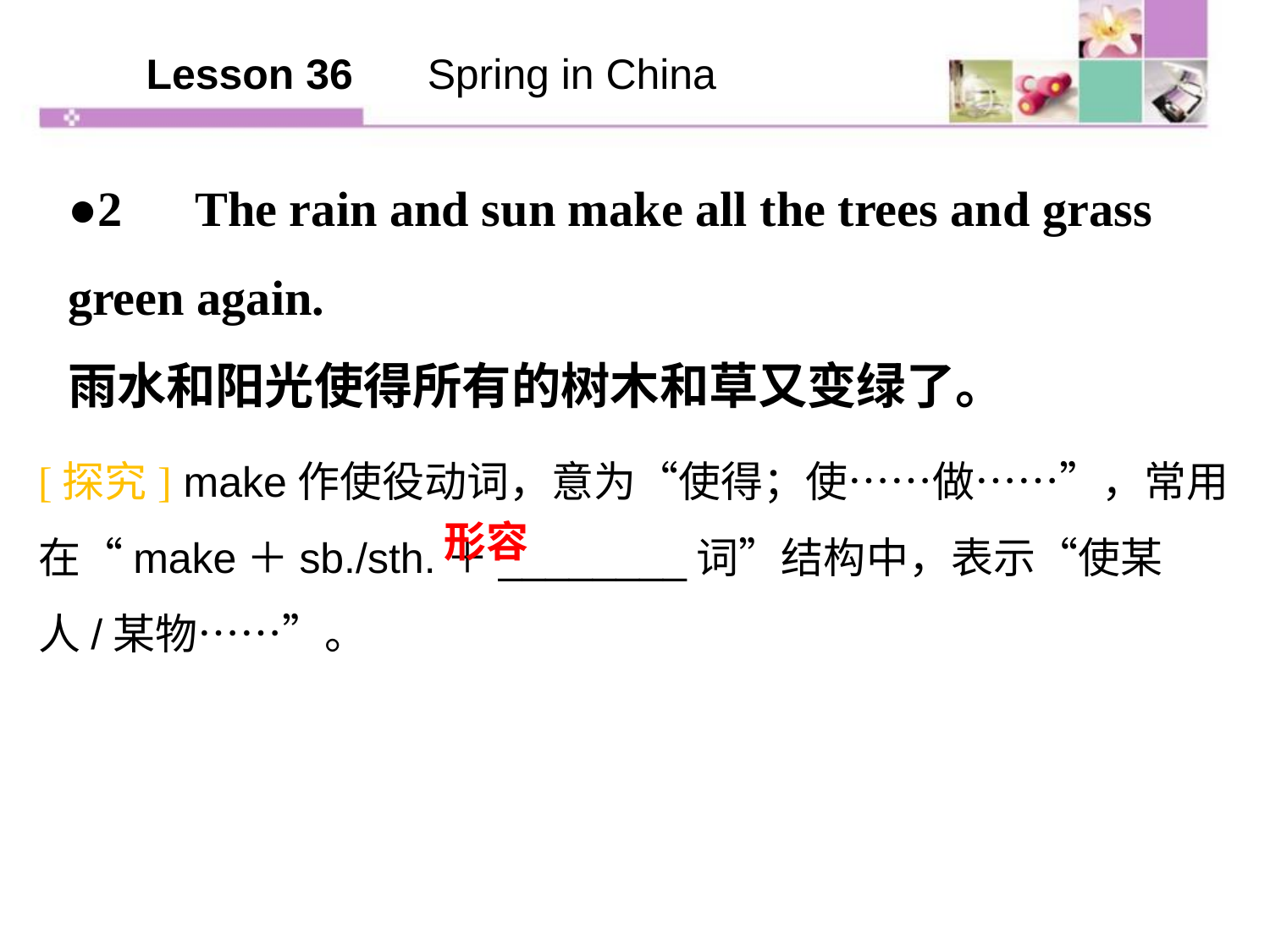

Lesson 36 　Spring in China
●2　The rain and sun make all the trees and grass green again.
雨水和阳光使得所有的树木和草又变绿了。

[探究] make作使役动词，意为“使得；使……做……”，常用在“make＋sb./sth.＋________词”结构中，表示“使某人/某物……”。
形容